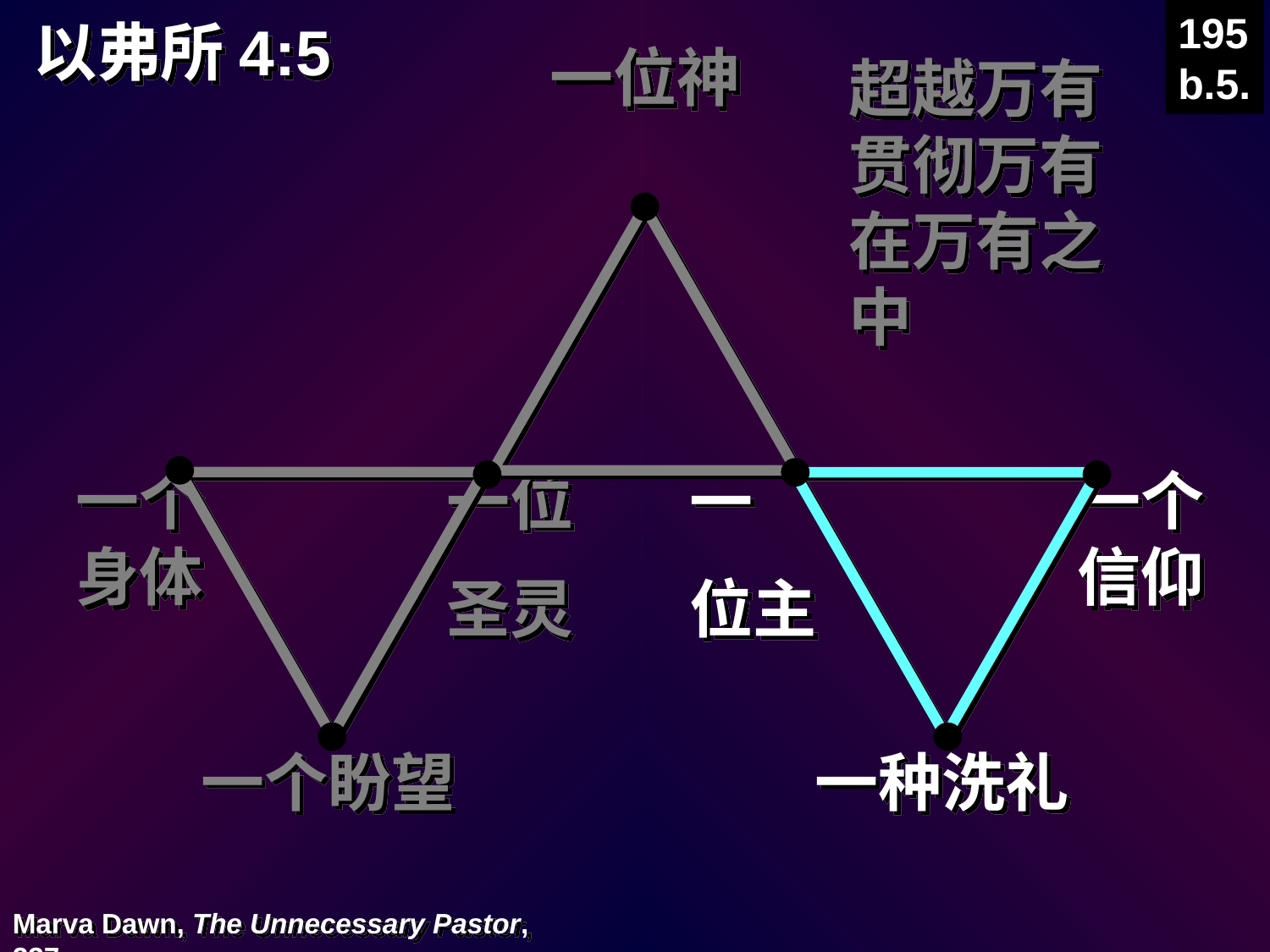

195
b.5.
以弗所4:5
一位神
超越万有贯彻万有 在万有之中

一个身体
一位
圣灵
一
位主
一个
信仰

一个盼望
一种洗礼
Marva Dawn, The Unnecessary Pastor, 237